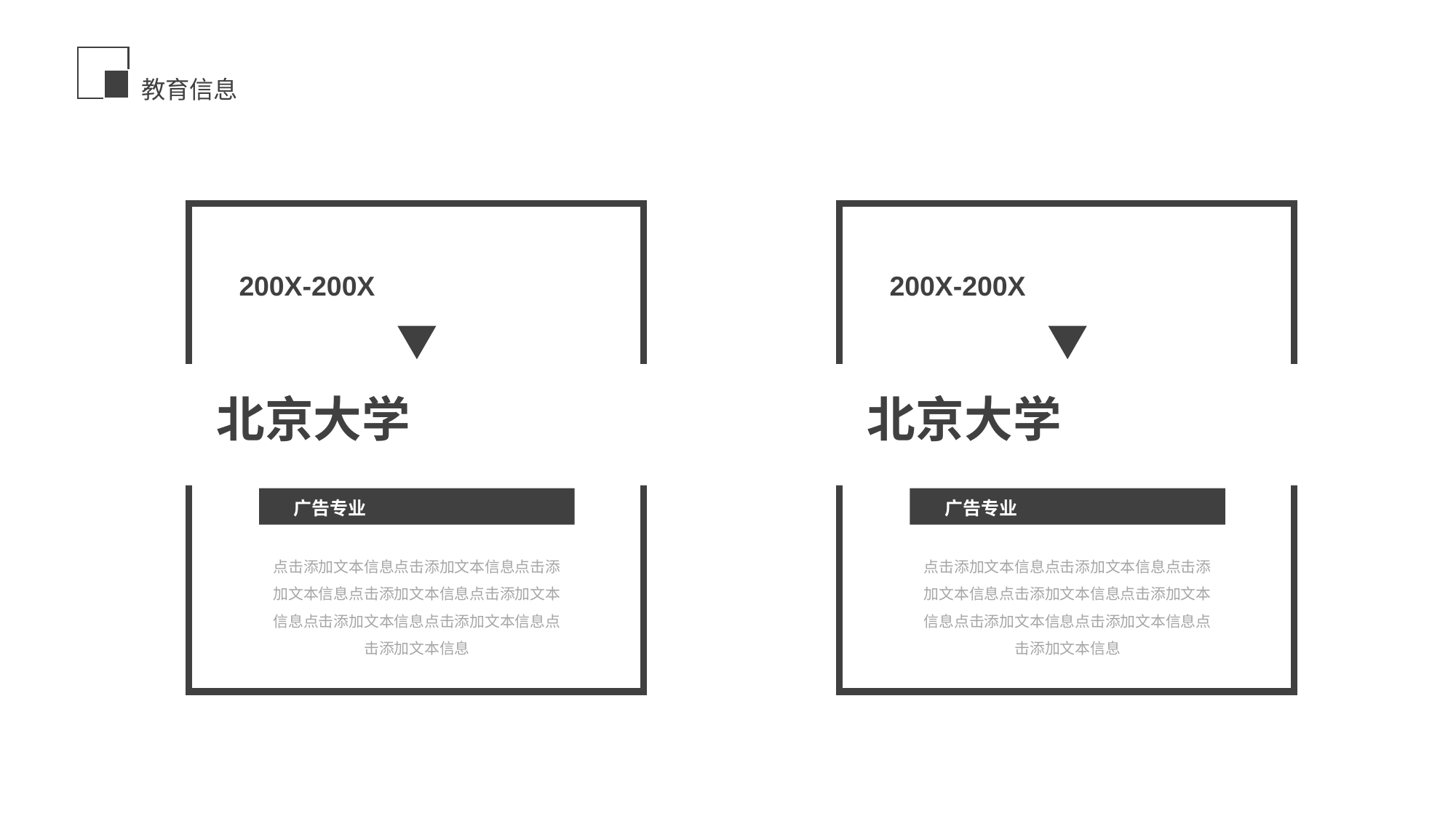

教育信息

200X-200X

北京大学

广告专业
点击添加文本信息点击添加文本信息点击添加文本信息点击添加文本信息点击添加文本信息点击添加文本信息点击添加文本信息点击添加文本信息

200X-200X

北京大学

广告专业
点击添加文本信息点击添加文本信息点击添加文本信息点击添加文本信息点击添加文本信息点击添加文本信息点击添加文本信息点击添加文本信息